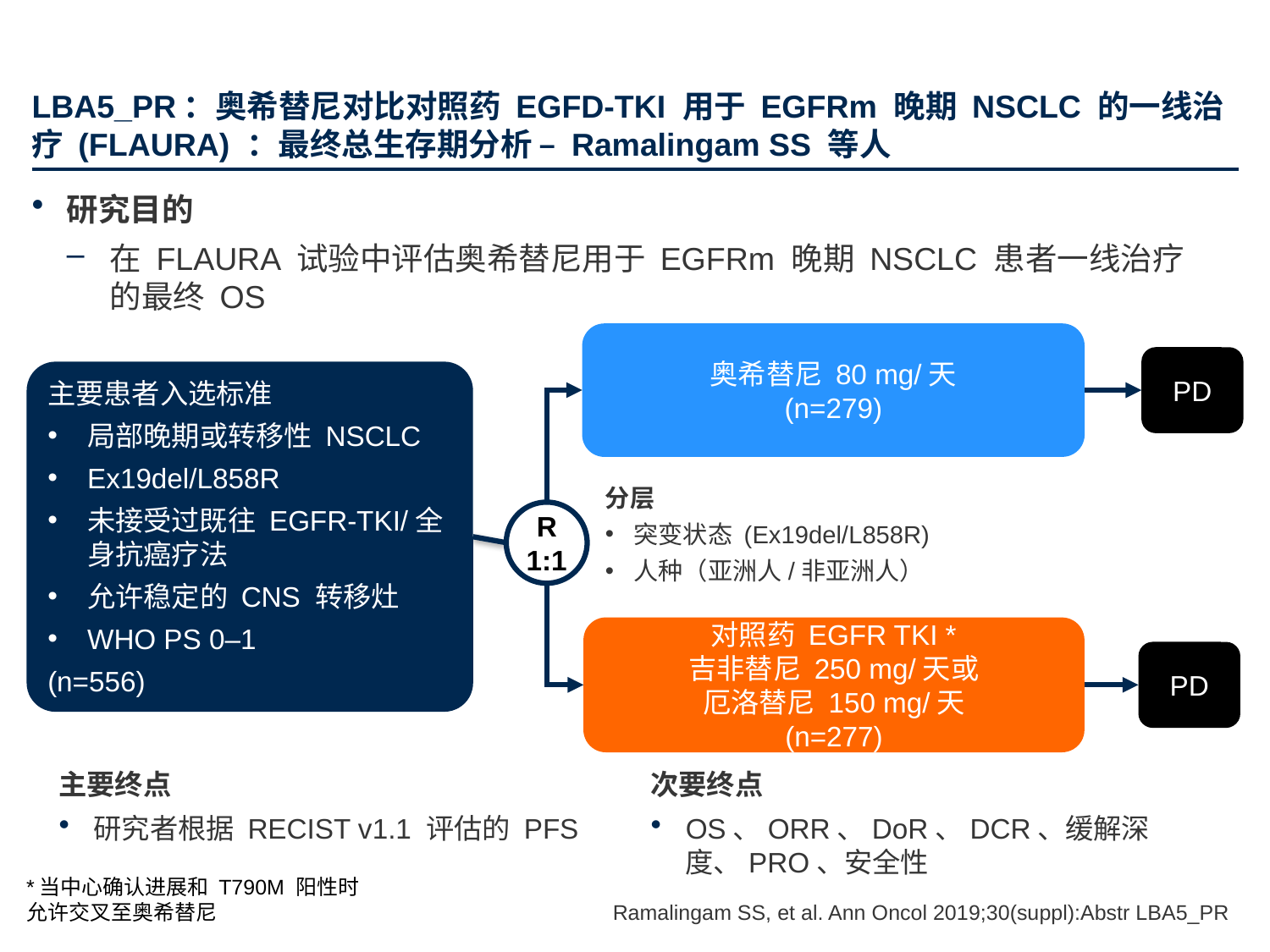

# LBA5_PR：奥希替尼对比对照药 EGFD-TKI 用于 EGFRm 晚期 NSCLC 的一线治疗 (FLAURA) ：最终总生存期分析 – Ramalingam SS 等人
研究目的
在 FLAURA 试验中评估奥希替尼用于 EGFRm 晚期 NSCLC 患者一线治疗的最终 OS
奥希替尼 80 mg/天
(n=279)
PD
主要患者入选标准
局部晚期或转移性 NSCLC
Ex19del/L858R
未接受过既往 EGFR-TKI/全身抗癌疗法
允许稳定的 CNS 转移灶
WHO PS 0–1
(n=556)
分层
突变状态 (Ex19del/L858R)
人种（亚洲人/非亚洲人）
R
1:1
对照药 EGFR TKI *
吉非替尼 250 mg/天或
厄洛替尼 150 mg/天
(n=277)
PD
主要终点
研究者根据 RECIST v1.1 评估的 PFS
次要终点
OS、ORR、DoR、DCR、缓解深度、PRO、安全性
*当中心确认进展和 T790M 阳性时
允许交叉至奥希替尼
Ramalingam SS, et al. Ann Oncol 2019;30(suppl):Abstr LBA5_PR